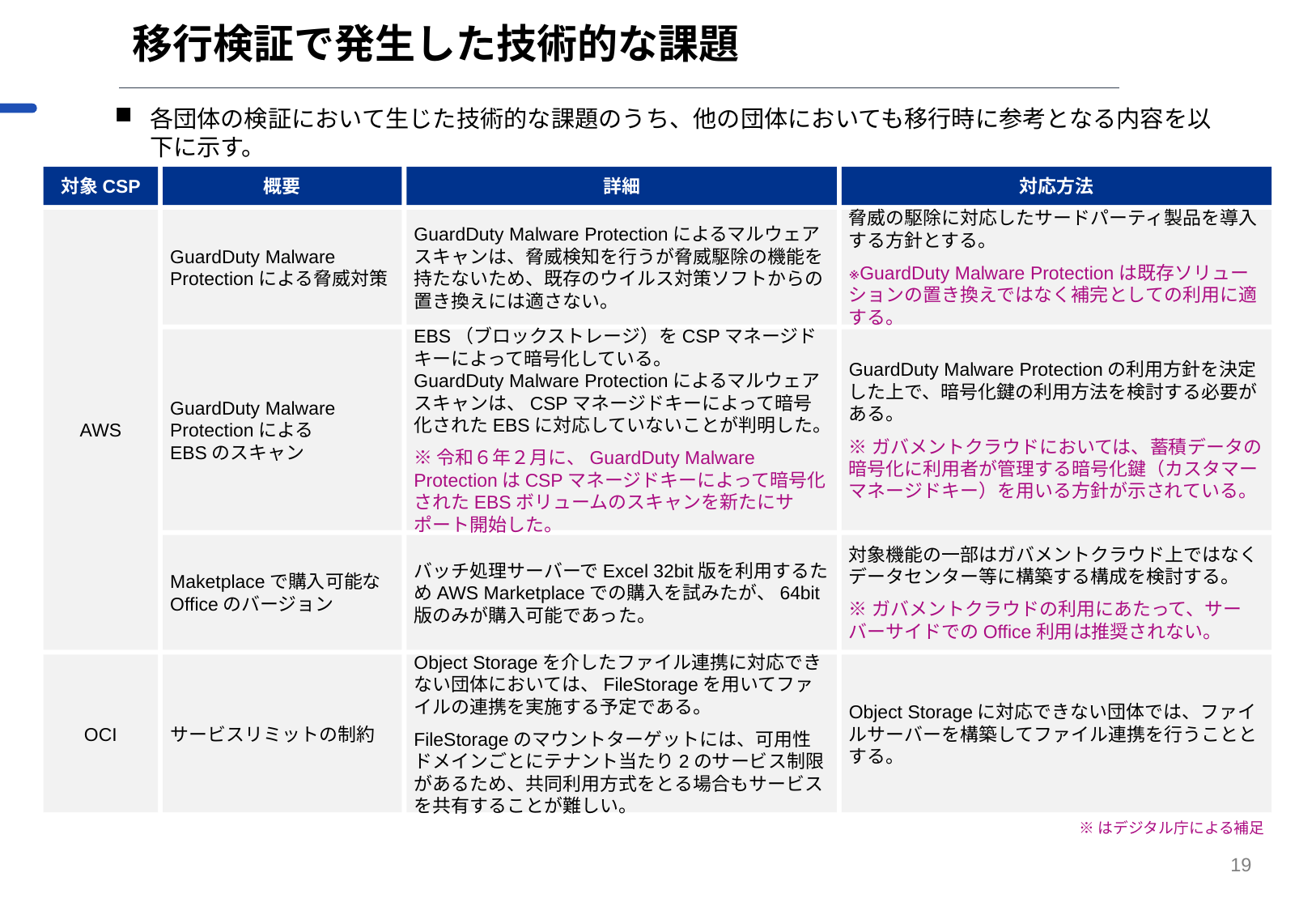

# 移行検証で発生した技術的な課題
各団体の検証において生じた技術的な課題のうち、他の団体においても移行時に参考となる内容を以下に示す。
対象CSP
概要
詳細
対応方法
AWS
GuardDuty Malware Protectionによる脅威対策
GuardDuty Malware Protectionによるマルウェアスキャンは、脅威検知を行うが脅威駆除の機能を持たないため、既存のウイルス対策ソフトからの置き換えには適さない。
脅威の駆除に対応したサードパーティ製品を導入する方針とする。
※GuardDuty Malware Protectionは既存ソリューションの置き換えではなく補完としての利用に適する。
GuardDuty Malware Protectionによる
EBSのスキャン
EBS（ブロックストレージ）をCSPマネージドキーによって暗号化している。
GuardDuty Malware Protectionによるマルウェアスキャンは、CSPマネージドキーによって暗号化されたEBSに対応していないことが判明した。
※令和６年２月に、GuardDuty Malware ProtectionはCSPマネージドキーによって暗号化されたEBSボリュームのスキャンを新たにサポート開始した。
GuardDuty Malware Protectionの利用方針を決定した上で、暗号化鍵の利用方法を検討する必要がある。
※ガバメントクラウドにおいては、蓄積データの暗号化に利用者が管理する暗号化鍵（カスタマーマネージドキー）を用いる方針が示されている。
Maketplaceで購入可能なOfficeのバージョン
バッチ処理サーバーでExcel 32bit版を利用するためAWS Marketplaceでの購入を試みたが、64bit版のみが購入可能であった。
対象機能の一部はガバメントクラウド上ではなくデータセンター等に構築する構成を検討する。
※ガバメントクラウドの利用にあたって、サーバーサイドでのOffice利用は推奨されない。
OCI
サービスリミットの制約
Object Storageを介したファイル連携に対応できない団体においては、FileStorageを用いてファイルの連携を実施する予定である。
FileStorageのマウントターゲットには、可用性ドメインごとにテナント当たり2のサービス制限があるため、共同利用方式をとる場合もサービスを共有することが難しい。
Object Storageに対応できない団体では、ファイルサーバーを構築してファイル連携を行うこととする。
※はデジタル庁による補足
19